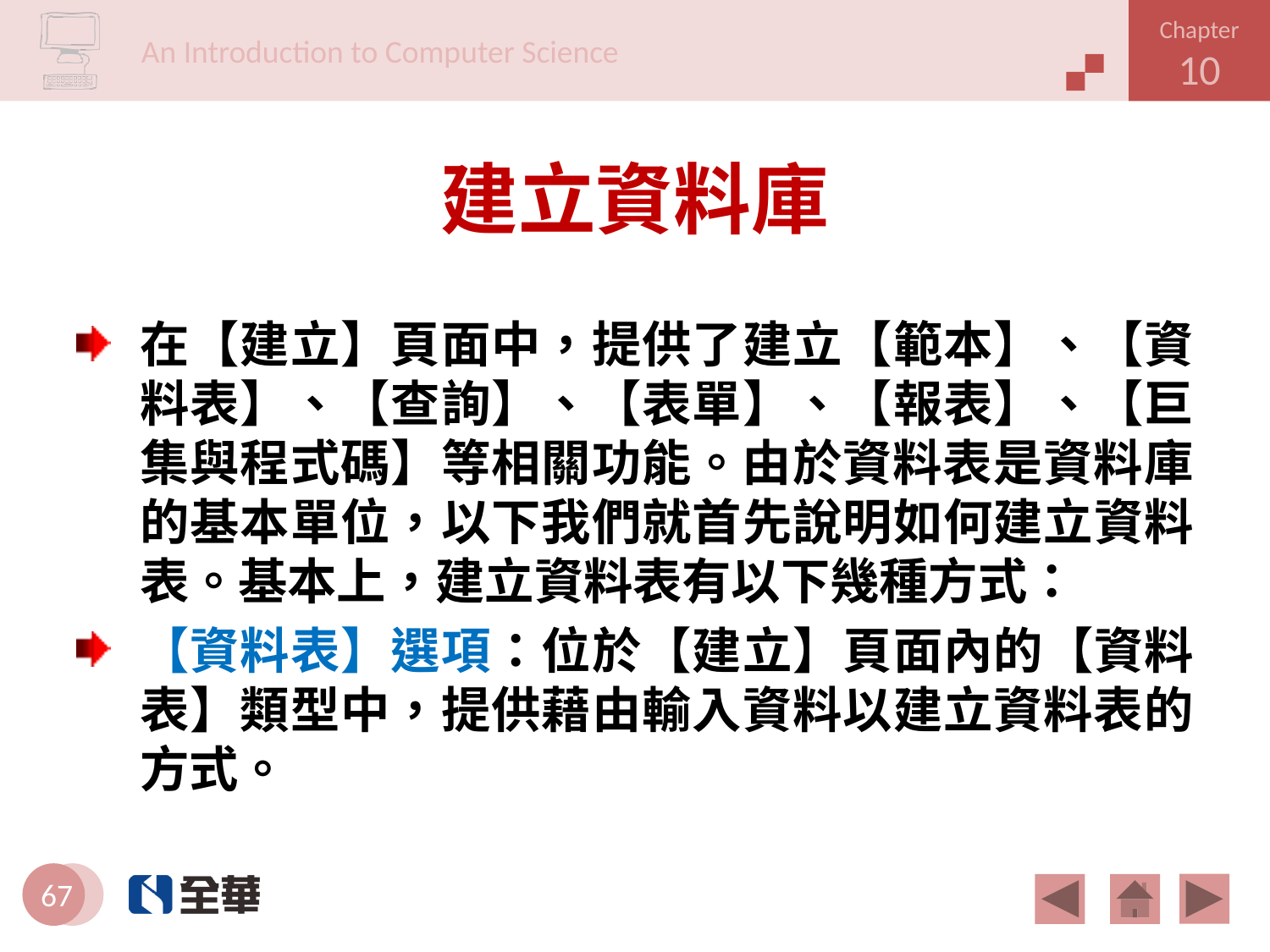

# 建立資料庫
在【建立】頁面中，提供了建立【範本】、【資料表】、【查詢】、【表單】、【報表】、【巨集與程式碼】等相關功能。由於資料表是資料庫的基本單位，以下我們就首先說明如何建立資料表。基本上，建立資料表有以下幾種方式：
【資料表】選項：位於【建立】頁面內的【資料表】類型中，提供藉由輸入資料以建立資料表的方式。